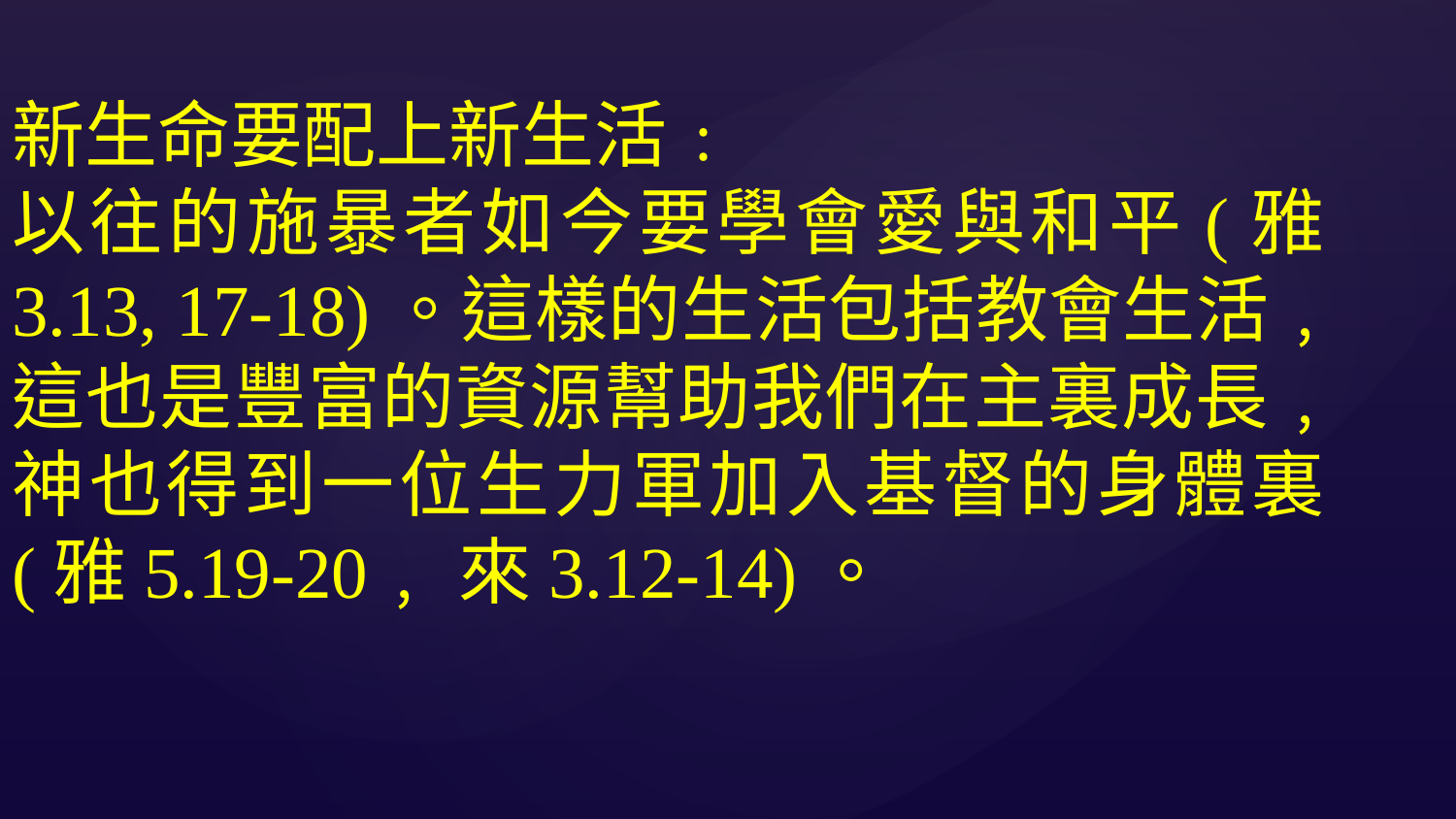

新生命要配上新生活﹕
以往的施暴者如今要學會愛與和平(雅3.13, 17-18)。這樣的生活包括教會生活﹐這也是豐富的資源幫助我們在主裏成長﹐神也得到一位生力軍加入基督的身體裏(雅5.19-20﹐來3.12-14)。